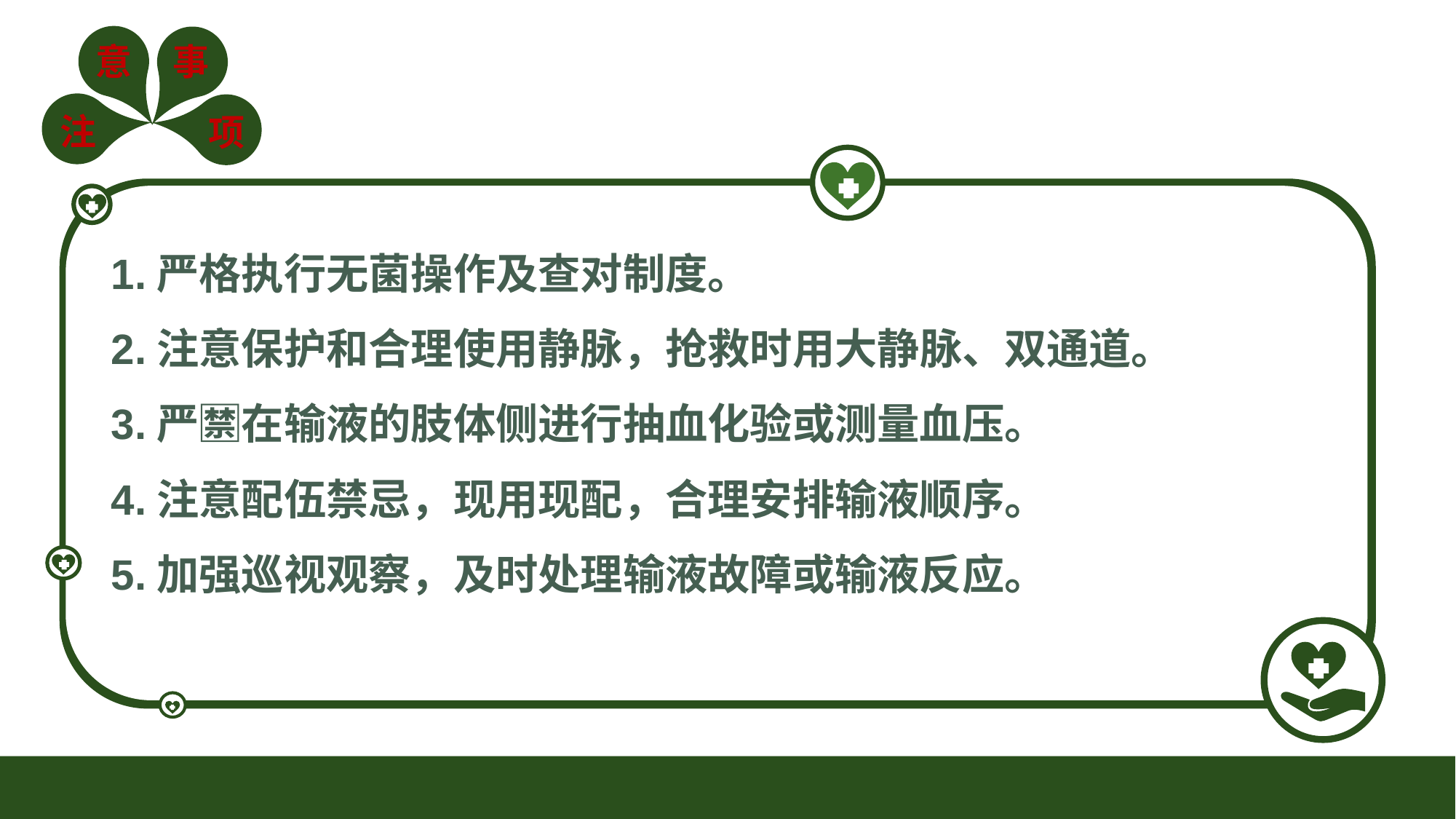

1.严格执行无菌操作及查对制度。
2.注意保护和合理使用静脉，抢救时用大静脉、双通道。
3.严🈲在输液的肢体侧进行抽血化验或测量血压。
4.注意配伍禁忌，现用现配，合理安排输液顺序。
5.加强巡视观察，及时处理输液故障或输液反应。